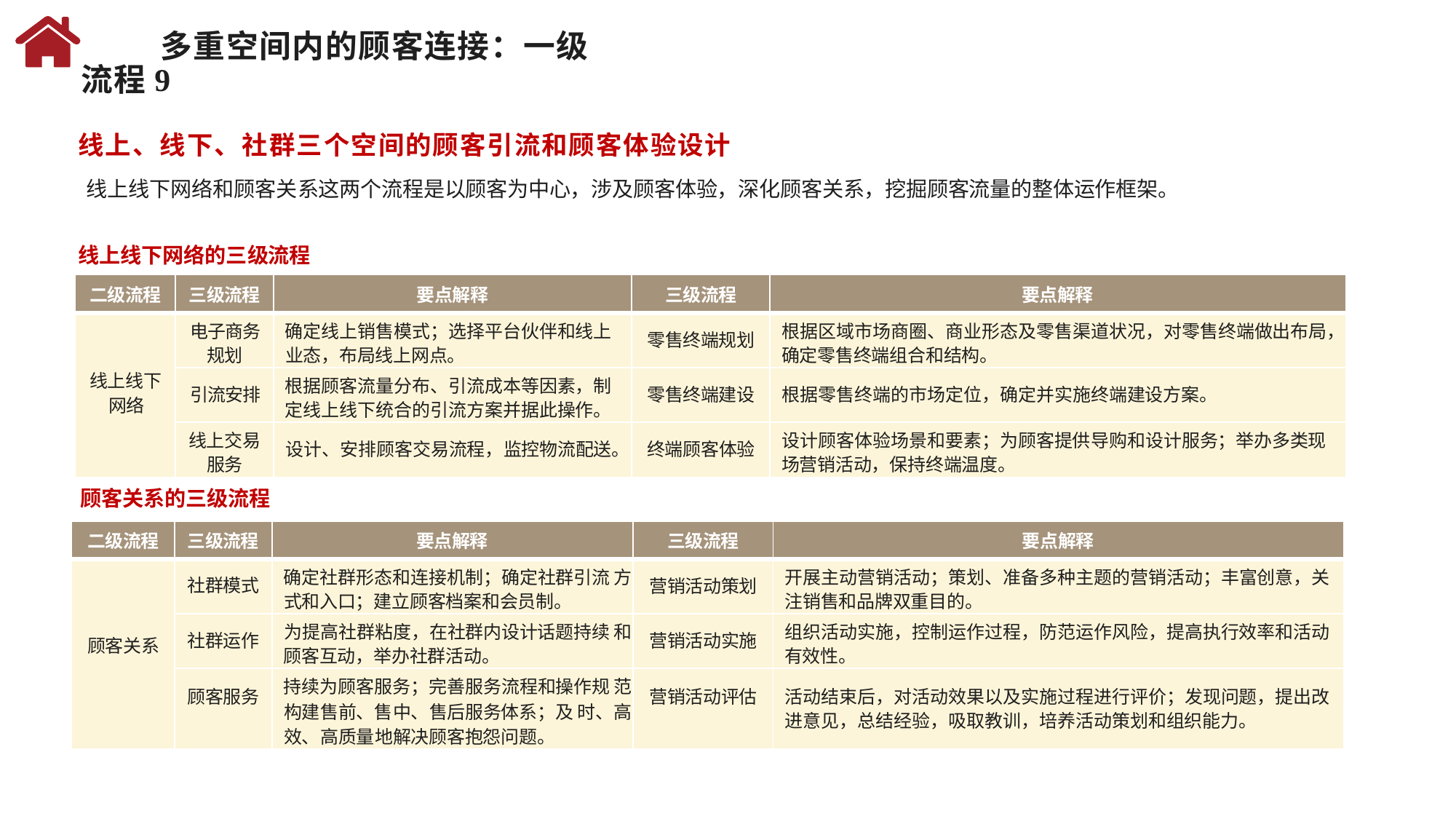

多重空间内的顾客连接：一级流程9

线上、线下、社群三个空间的顾客引流和顾客体验设计
线上线下网络和顾客关系这两个流程是以顾客为中心，涉及顾客体验，深化顾客关系，挖掘顾客流量的整体运作框架。

线上线下网络的三级流程
| 二级流程 | 三级流程 | 要点解释 | 三级流程 | 要点解释 |
| --- | --- | --- | --- | --- |
| 线上线下网络 | 电子商务规划 | 确定线上销售模式；选择平台伙伴和线上 业态，布局线上网点。 | 零售终端规划 | 根据区域市场商圈、商业形态及零售渠道状况，对零售终端做出布局，确定零售终端组合和结构。 |
|  | 引流安排 | 根据顾客流量分布、引流成本等因素，制 定线上线下统合的引流方案并据此操作。 | 零售终端建设 | 根据零售终端的市场定位，确定并实施终端建设方案。 |
|  | 线上交易服务 | 设计、安排顾客交易流程，监控物流配送。 | 终端顾客体验 | 设计顾客体验场景和要素；为顾客提供导购和设计服务；举办多类现 场营销活动，保持终端温度。 |

顾客关系的三级流程
| 二级流程 | 三级流程 | 要点解释 | 三级流程 | 要点解释 |
| --- | --- | --- | --- | --- |
| 顾客关系 | 社群模式 | 确定社群形态和连接机制；确定社群引流 方式和入口；建立顾客档案和会员制。 | 营销活动策划 | 开展主动营销活动；策划、准备多种主题的营销活动；丰富创意，关注销售和品牌双重目的。 |
|  | 社群运作 | 为提高社群粘度，在社群内设计话题持续 和顾客互动，举办社群活动。 | 营销活动实施 | 组织活动实施，控制运作过程，防范运作风险，提高执行效率和活动有效性。 |
|  | 顾客服务 | 持续为顾客服务；完善服务流程和操作规 范；构建售前、售中、售后服务体系；及 时、高效、高质量地解决顾客抱怨问题。 | 营销活动评估 | 活动结束后，对活动效果以及实施过程进行评价；发现问题，提出改进意见，总结经验，吸取教训，培养活动策划和组织能力。 |